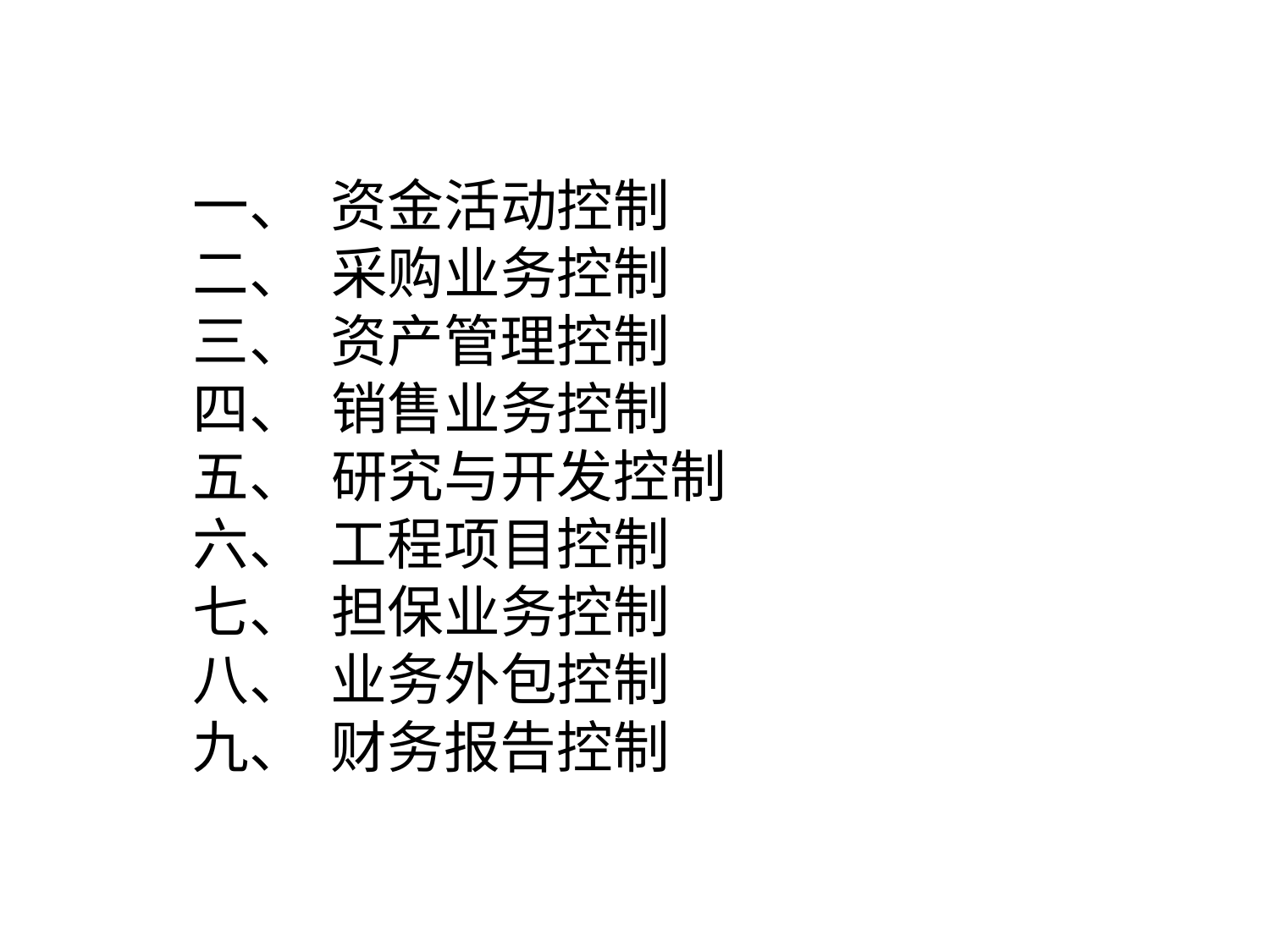

一、  资金活动控制
二、  采购业务控制
三、  资产管理控制
四、  销售业务控制
五、  研究与开发控制
六、  工程项目控制
七、  担保业务控制
八、  业务外包控制
九、  财务报告控制